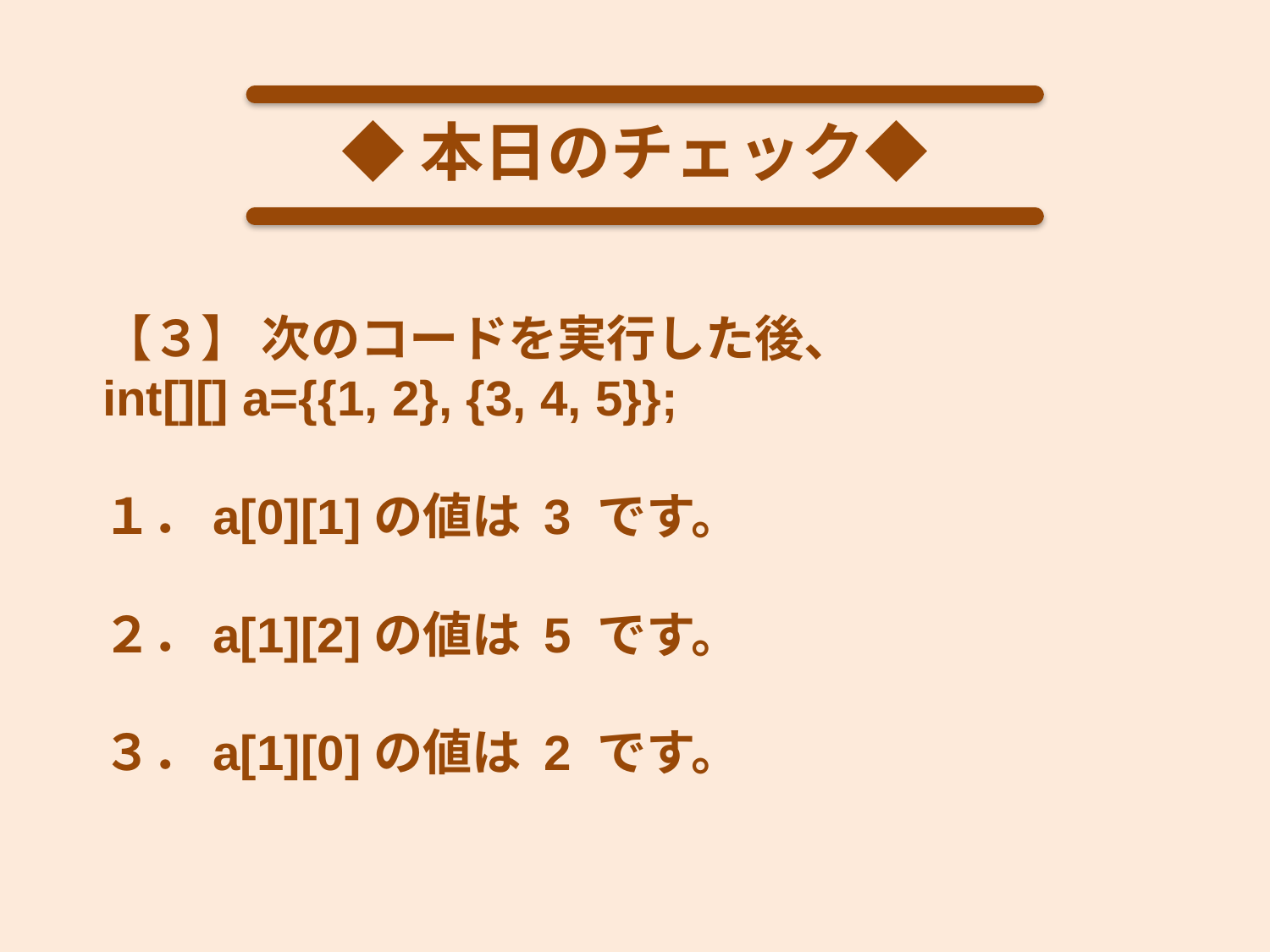

◆本日のチェック◆

【３】 次のコードを実行した後、
int[][] a={{1, 2}, {3, 4, 5}};

１．a[0][1]の値は 3 です。

２．a[1][2]の値は 5 です。

３．a[1][0]の値は 2 です。